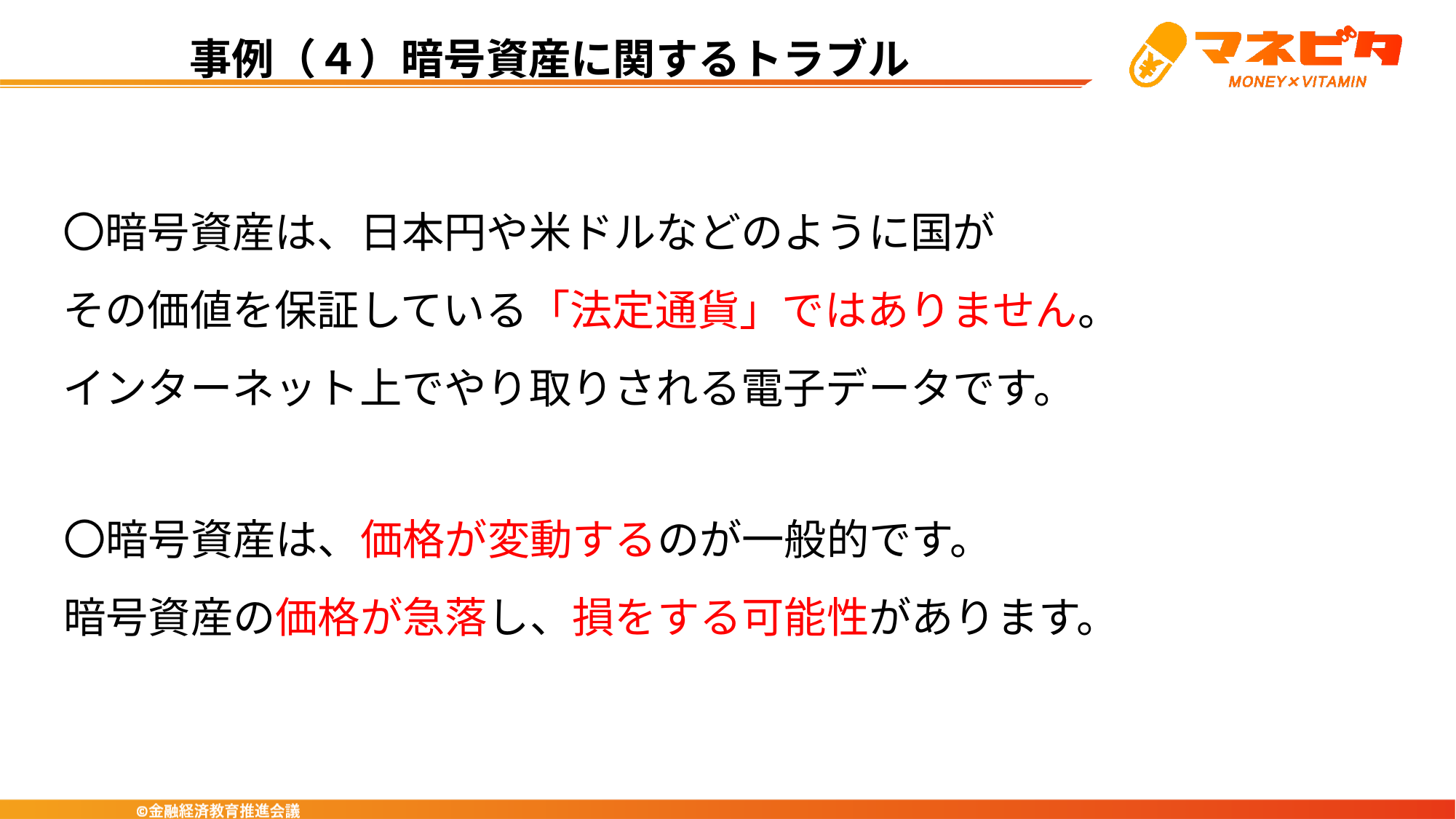

事例（４）暗号資産に関するトラブル
〇暗号資産は、日本円や米ドルなどのように国が
その価値を保証している「法定通貨」ではありません。
インターネット上でやり取りされる電子データです。
〇暗号資産は、価格が変動するのが一般的です。
暗号資産の価格が急落し、損をする可能性があります。